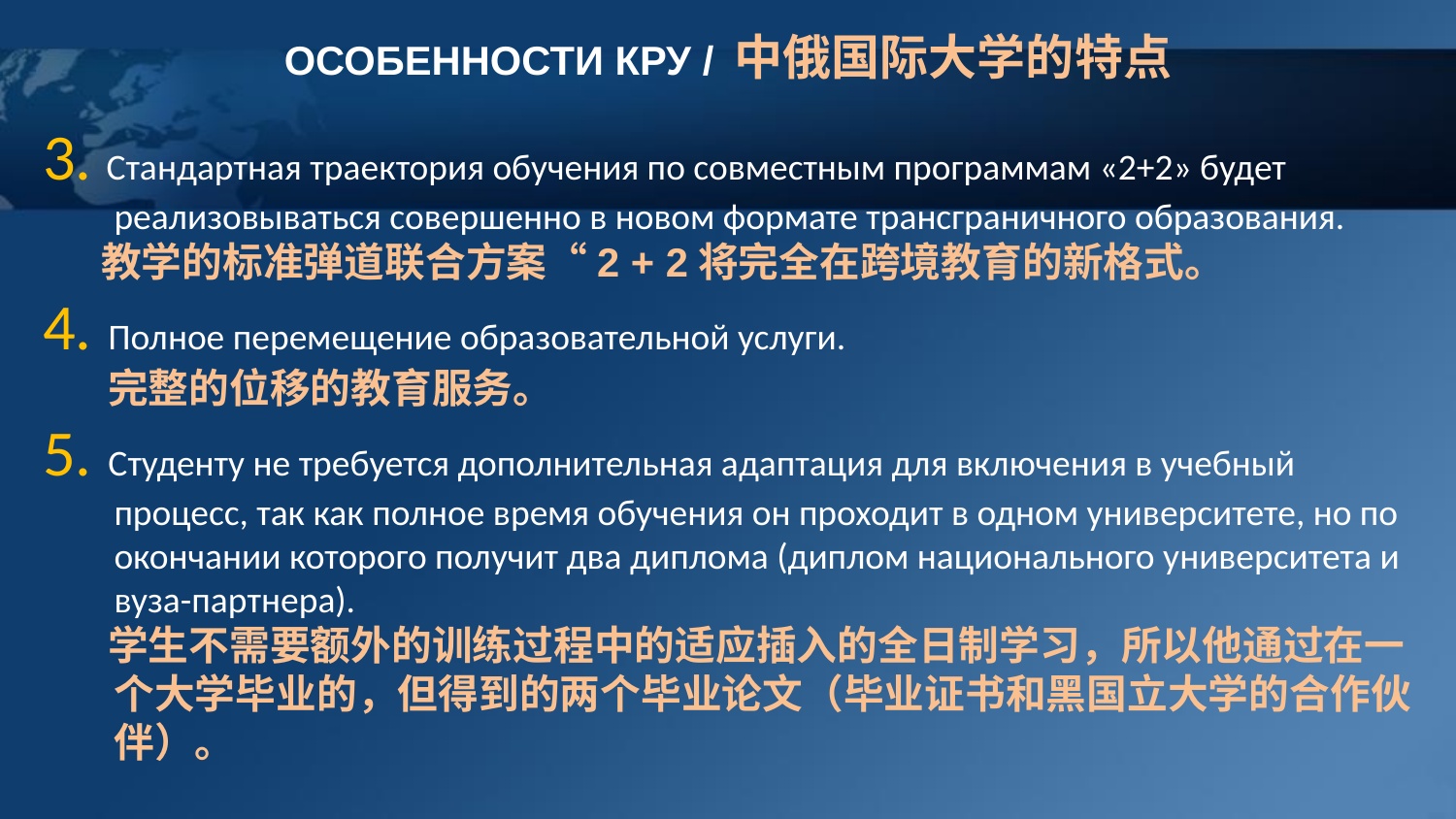

ОСОБЕННОСТИ КРУ / 中俄国际大学的特点

3. Стандартная траектория обучения по совместным программам «2+2» будет реализовываться совершенно в новом формате трансграничного образования.
      教学的标准弹道联合方案“2 + 2将完全在跨境教育的新格式。
4.  Полное перемещение образовательной услуги.
      完整的位移的教育服务。
5.  Студенту не требуется дополнительная адаптация для включения в учебный процесс, так как полное время обучения он проходит в одном университете, но по окончании которого получит два диплома (диплом национального университета и вуза-партнера).
      学生不需要额外的训练过程中的适应插入的全日制学习，所以他通过在一个大学毕业的，但得到的两个毕业论文（毕业证书和黑国立大学的合作伙伴）。